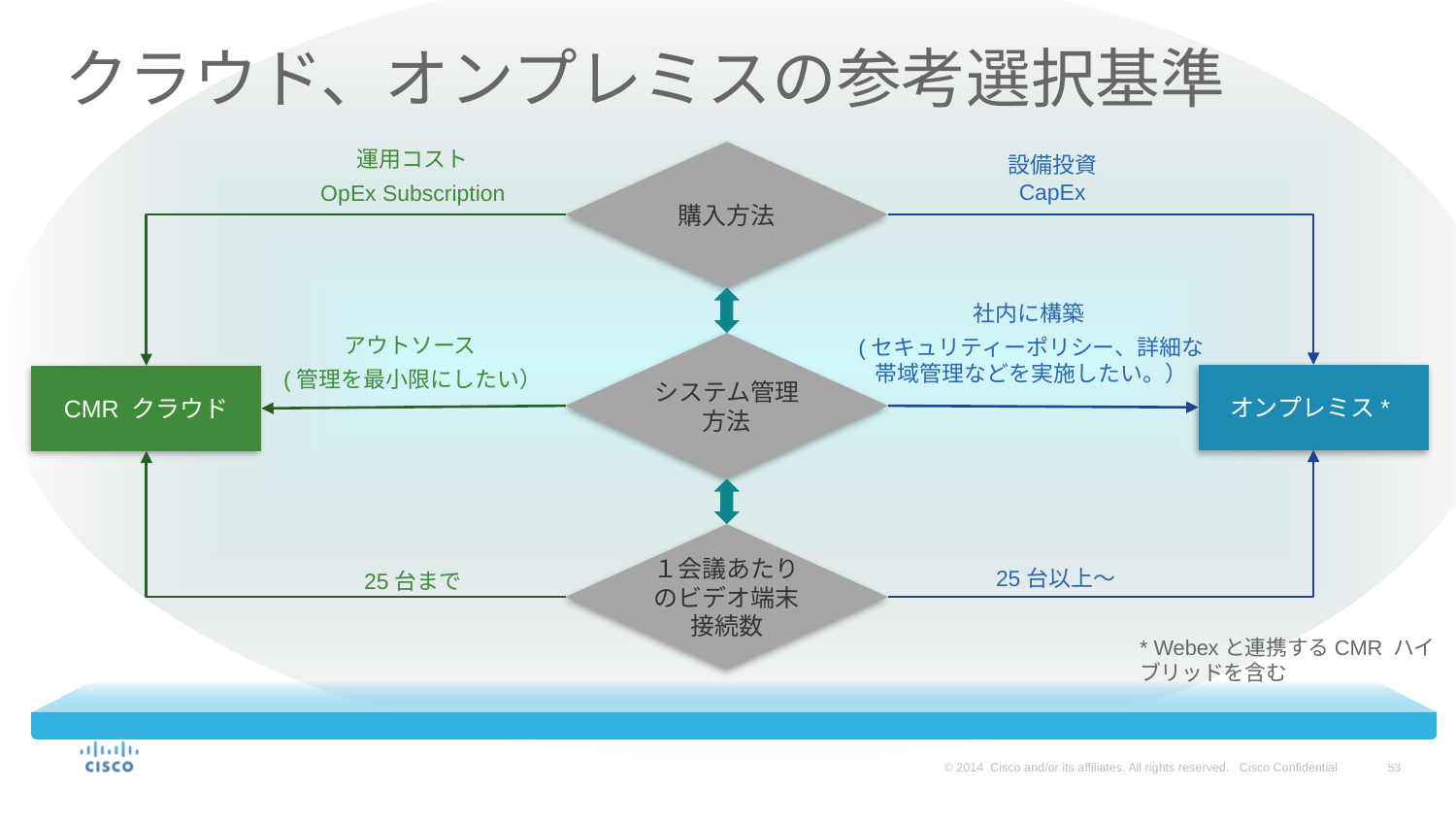

# クラウド、オンプレミスの参考選択基準
購入方法
設備投資CapEx
運用コスト
OpEx Subscription

社内に構築
(セキュリティーポリシー、詳細な帯域管理などを実施したい。）
システム管理方法
アウトソース
(管理を最小限にしたい）
オンプレミス*
CMR クラウド

１会議あたりのビデオ端末接続数
25台以上～
25台まで
* Webexと連携するCMR ハイブリッドを含む